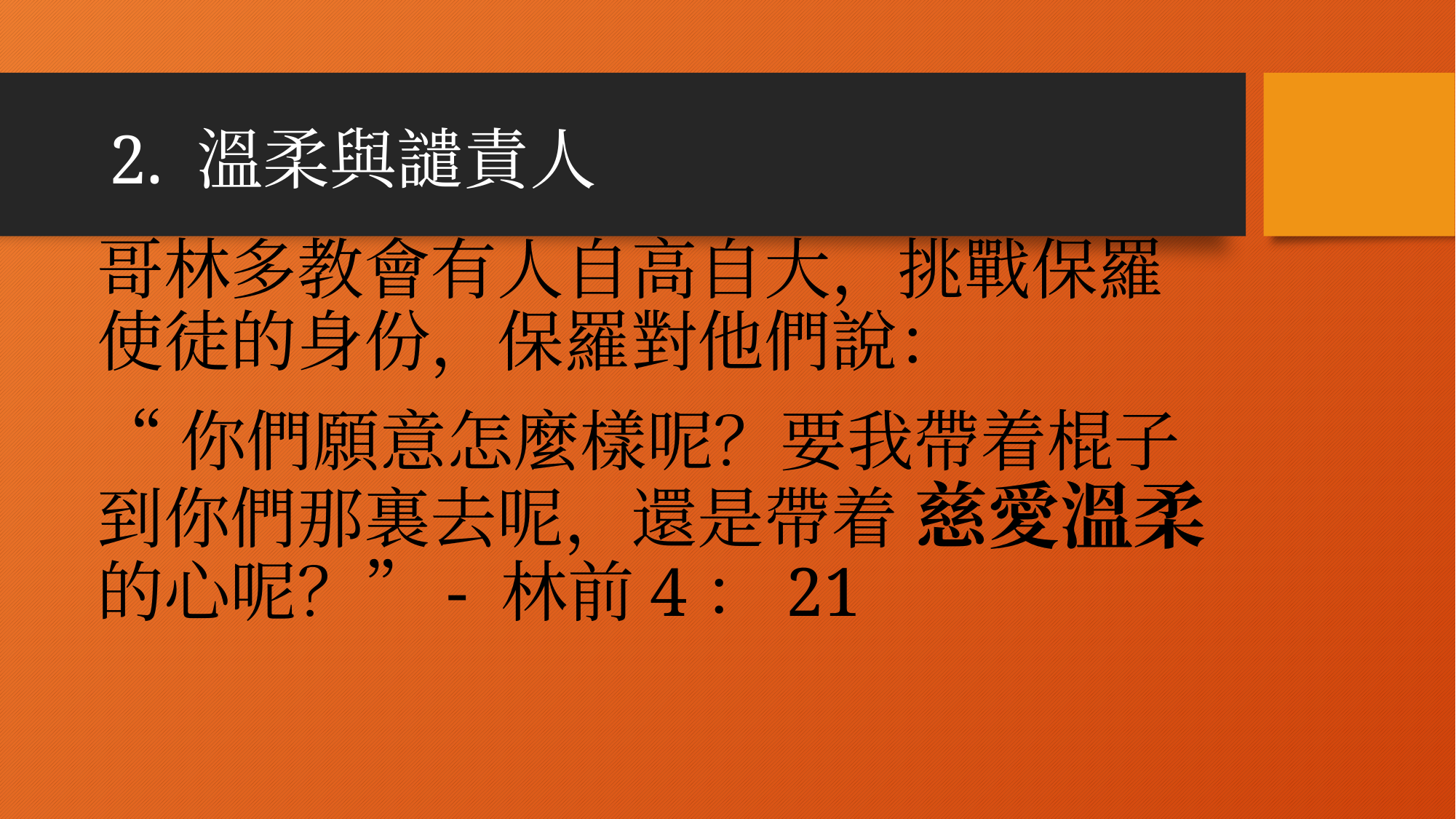

# 2. 溫柔與譴責人
哥林多教會有人自高自大，挑戰保羅使徒的身份，保羅對他們說：
“你們願意怎麼樣呢？要我帶着棍子到你們那裏去呢，還是帶着 慈愛溫柔的心呢？”- 林前4：21